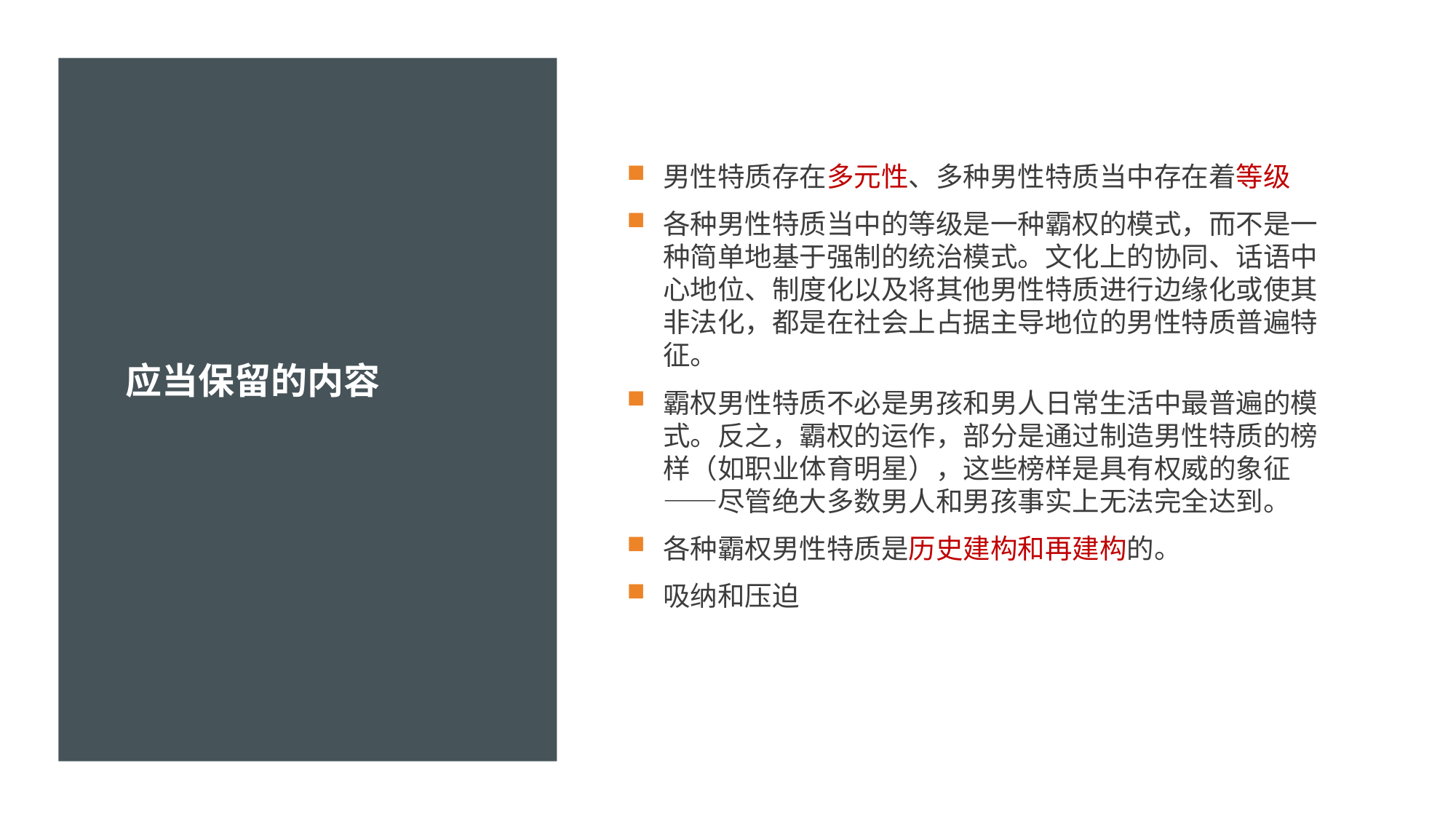

# 应当保留的内容
男性特质存在多元性、多种男性特质当中存在着等级
各种男性特质当中的等级是一种霸权的模式，而不是一种简单地基于强制的统治模式。文化上的协同、话语中心地位、制度化以及将其他男性特质进行边缘化或使其非法化，都是在社会上占据主导地位的男性特质普遍特征。
霸权男性特质不必是男孩和男人日常生活中最普遍的模式。反之，霸权的运作，部分是通过制造男性特质的榜样（如职业体育明星），这些榜样是具有权威的象征——尽管绝大多数男人和男孩事实上无法完全达到。
各种霸权男性特质是历史建构和再建构的。
吸纳和压迫